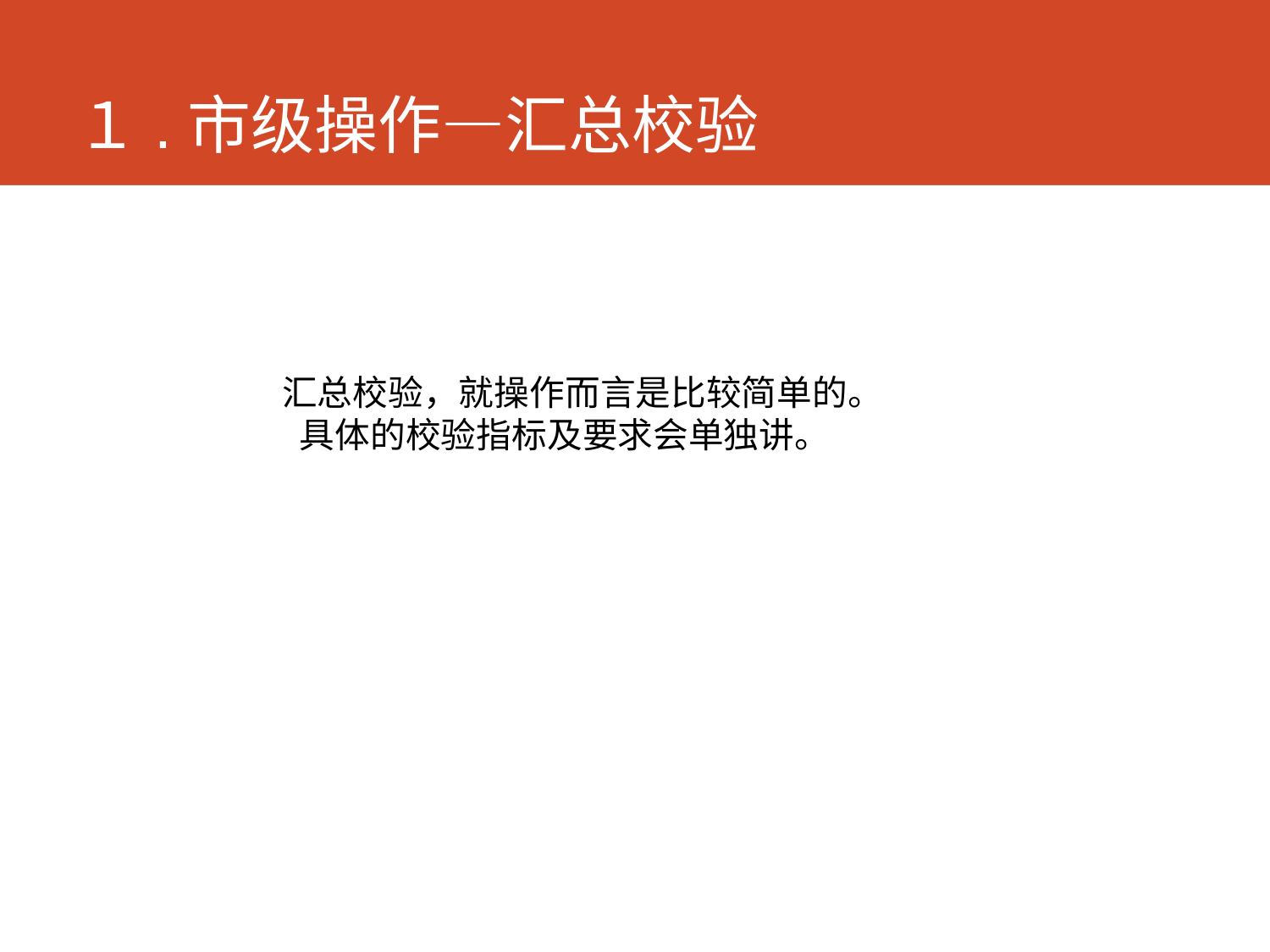

# １.市级操作—汇总校验
汇总校验，就操作而言是比较简单的。
具体的校验指标及要求会单独讲。